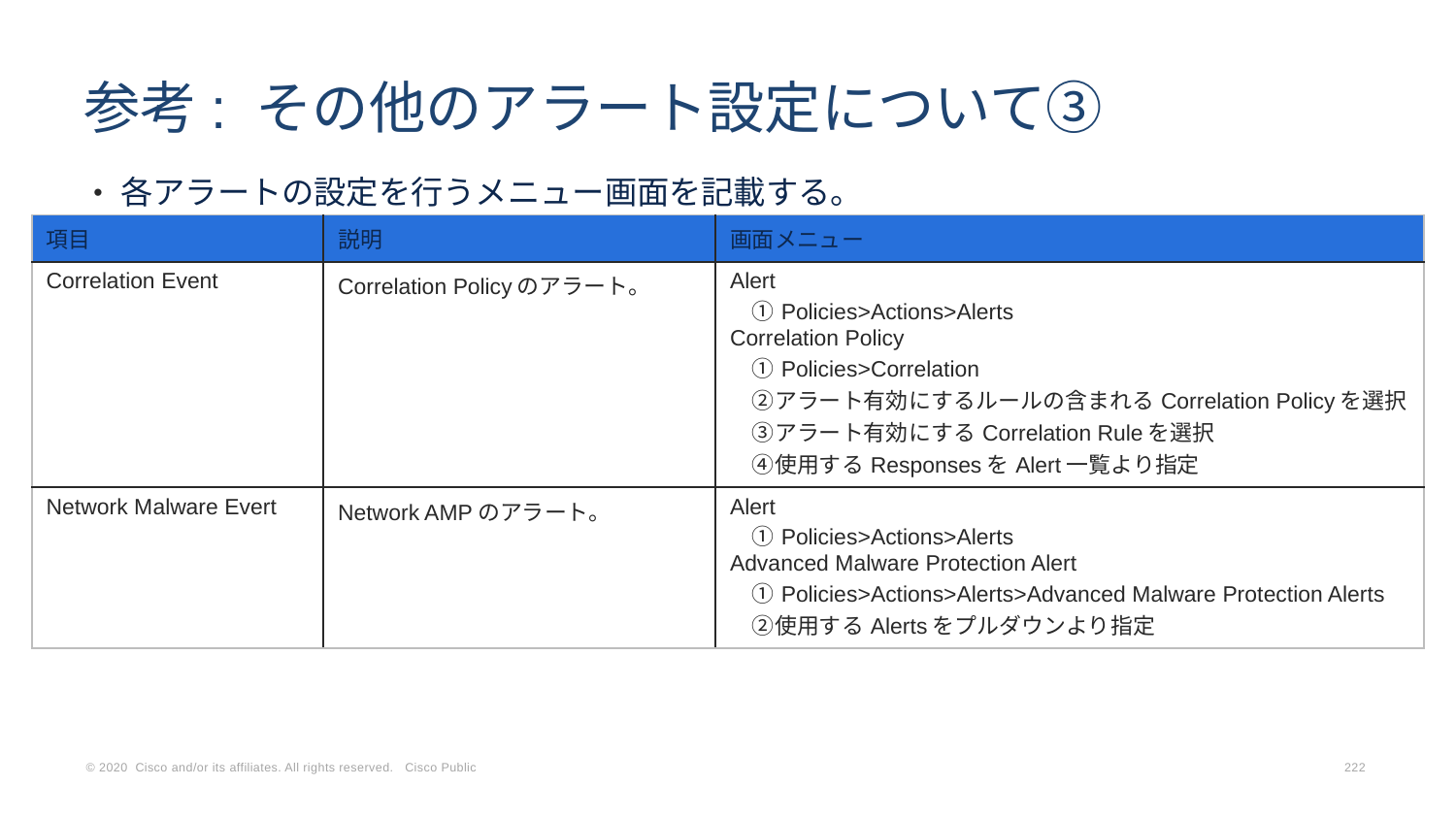

# 参考: その他のアラート設定について③
各アラートの設定を行うメニュー画面を記載する。

| 項目 | 説明 | 画面メニュー |
| --- | --- | --- |
| Correlation Event | Correlation Policyのアラート。 | Alert 　①Policies>Actions>Alerts Correlation Policy 　①Policies>Correlation 　②アラート有効にするルールの含まれるCorrelation Policyを選択 　③アラート有効にするCorrelation Ruleを選択 　④使用するResponsesをAlert一覧より指定 |
| Network Malware Evert | Network AMPのアラート。 | Alert 　①Policies>Actions>Alerts Advanced Malware Protection Alert 　①Policies>Actions>Alerts>Advanced Malware Protection Alerts 　②使用するAlertsをプルダウンより指定 |